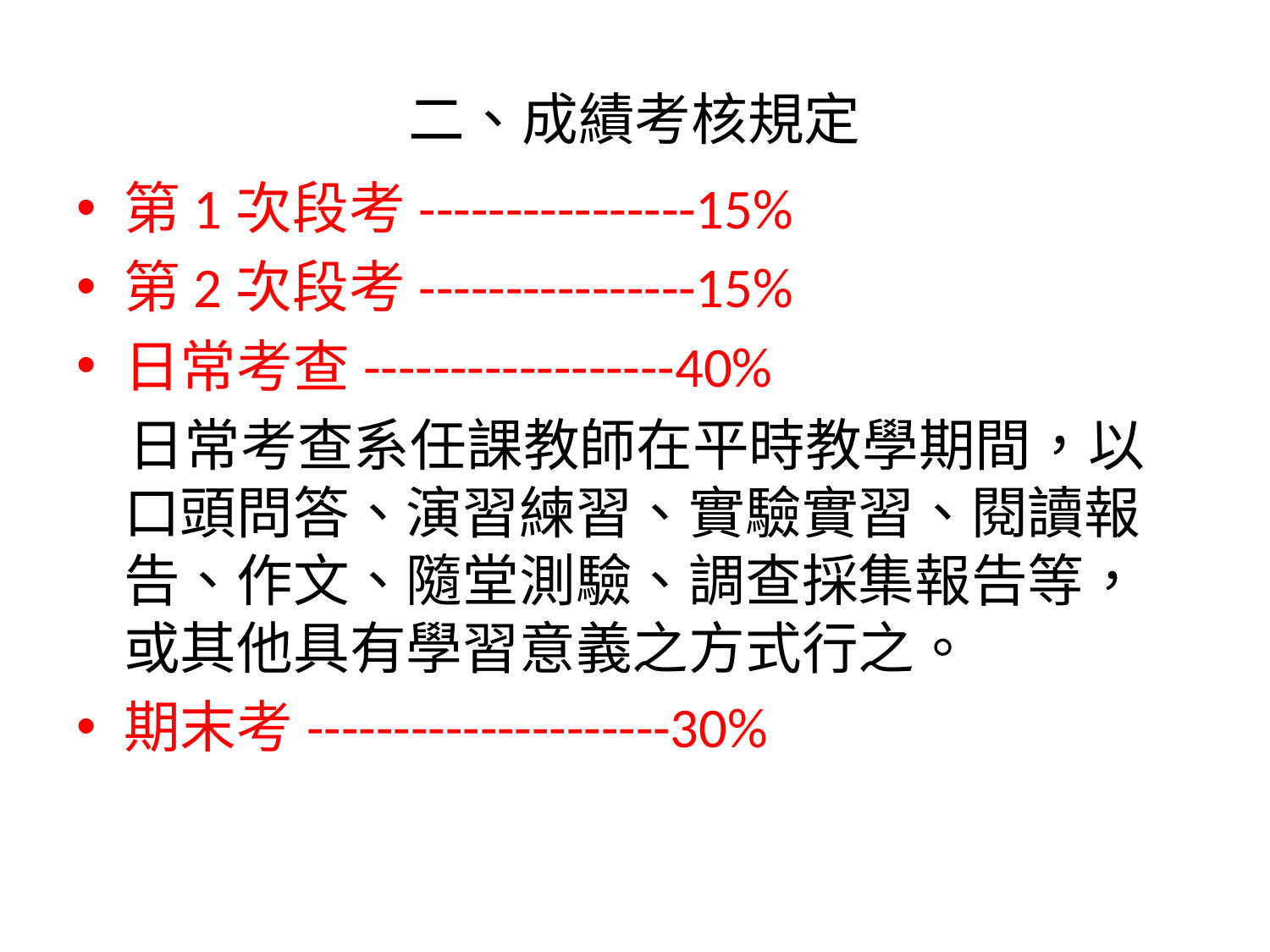

# 二、成績考核規定
第1次段考----------------15%
第2次段考----------------15%
日常考查------------------40%
   日常考查系任課教師在平時教學期間，以口頭問答、演習練習、實驗實習、閱讀報告、作文、隨堂測驗、調查採集報告等，或其他具有學習意義之方式行之。
期末考---------------------30%